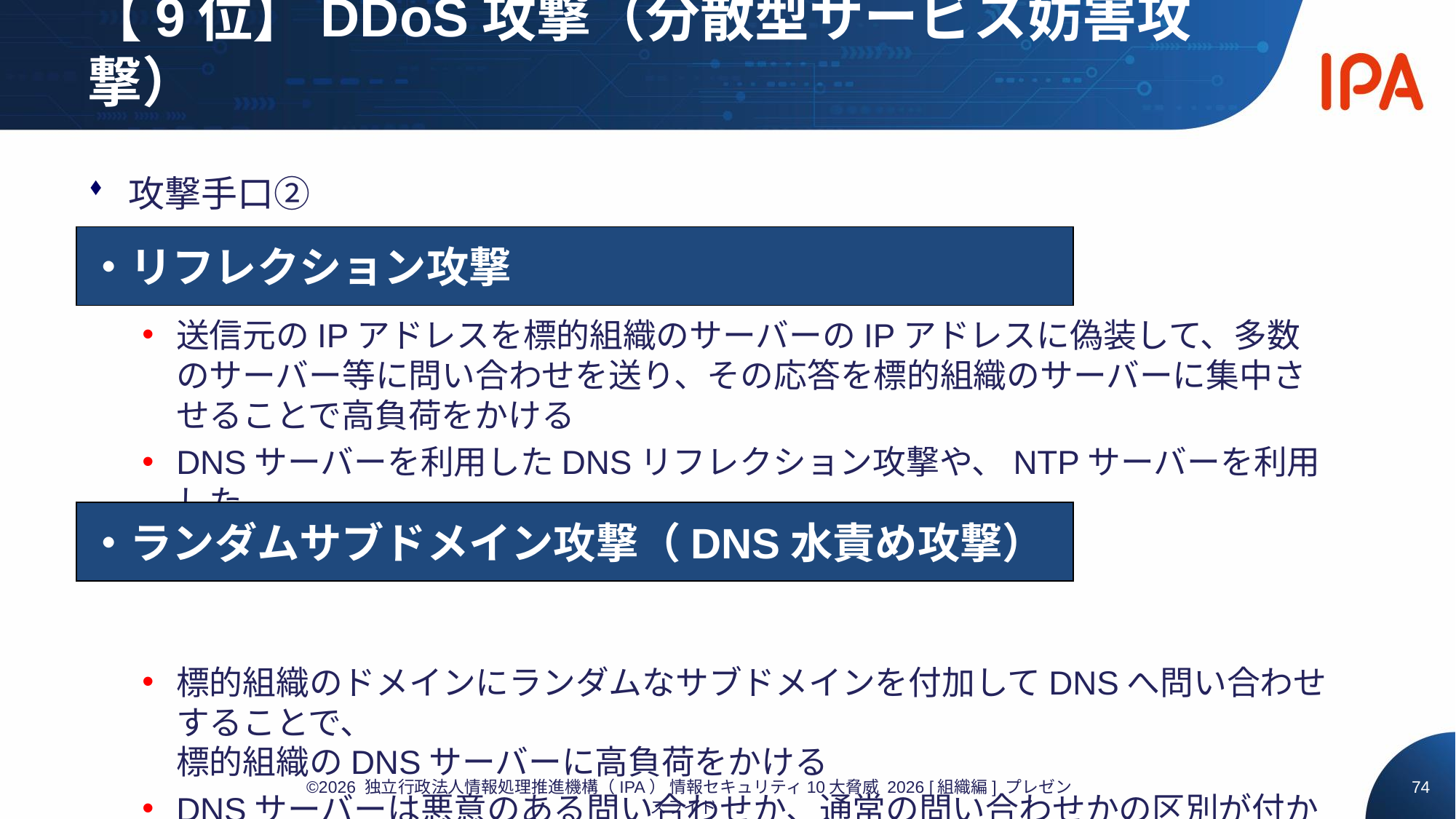

# 【9位】DDoS攻撃（分散型サービス妨害攻撃）
攻撃手口②

送信元のIPアドレスを標的組織のサーバーのIPアドレスに偽装して、多数のサーバー等に問い合わせを送り、その応答を標的組織のサーバーに集中させることで高負荷をかける
DNSサーバーを利用したDNSリフレクション攻撃や、NTPサーバーを利用した
NTPリフレクション攻撃が存在する

標的組織のドメインにランダムなサブドメインを付加してDNSへ問い合わせすることで、
標的組織のDNSサーバーに高負荷をかける
DNSサーバーは悪意のある問い合わせか、通常の問い合わせかの区別が付かないため、根本対策が難しい

・リフレクション攻撃
・ランダムサブドメイン攻撃（DNS水責め攻撃）
74
©2026 独立行政法人情報処理推進機構（IPA） 情報セキュリティ10大脅威 2026 [組織編] プレゼンスライド